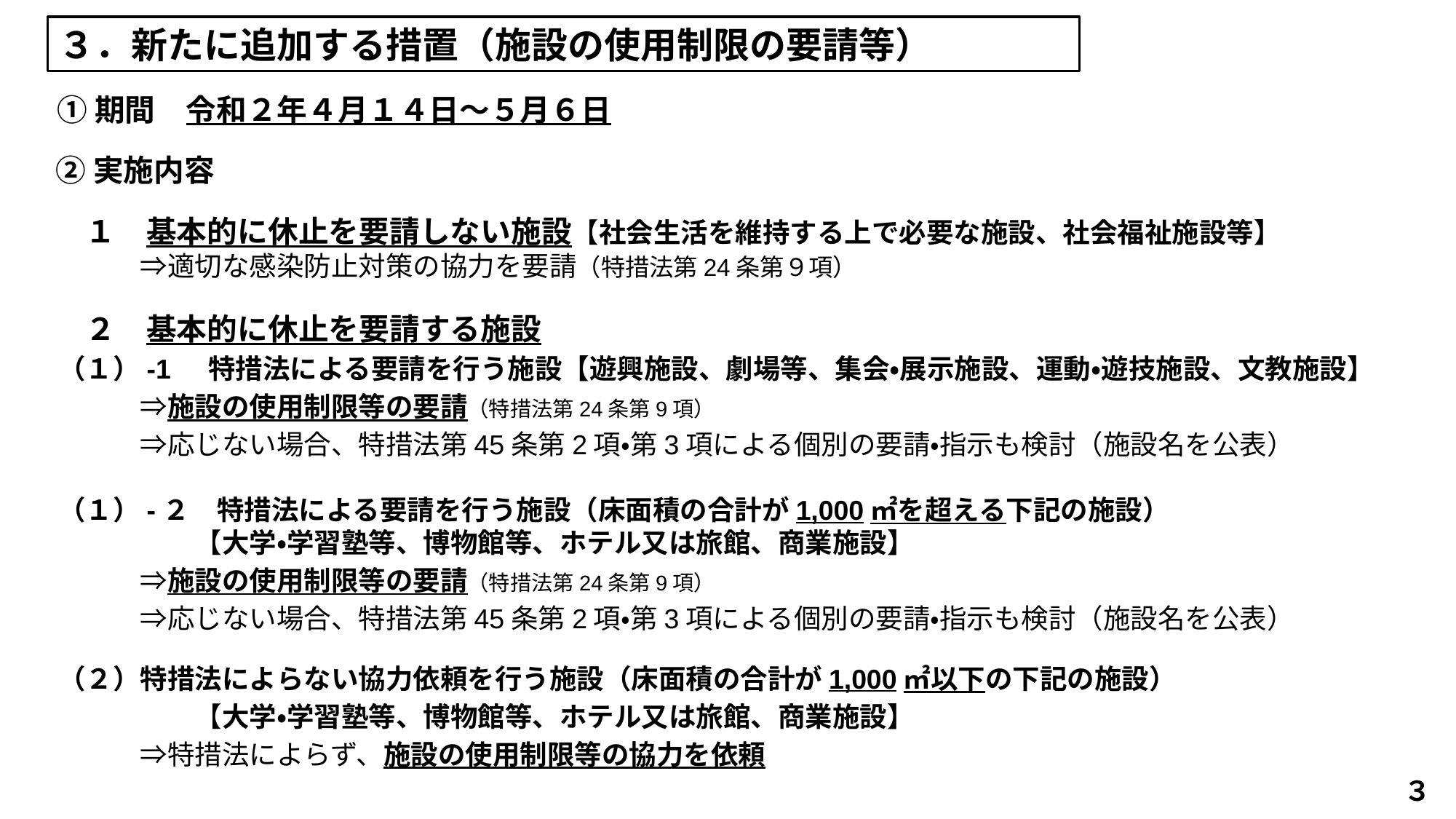

３．新たに追加する措置（施設の使用制限の要請等）
①期間　令和２年４月１４日～５月６日
②実施内容
　１　基本的に休止を要請しない施設【社会生活を維持する上で必要な施設、社会福祉施設等】
　　　⇒適切な感染防止対策の協力を要請（特措法第24条第９項）

　２　基本的に休止を要請する施設
（１）-1    特措法による要請を行う施設【遊興施設、劇場等、集会・展示施設、運動・遊技施設、文教施設】
　　　⇒施設の使用制限等の要請（特措法第24条第9項）
　　　⇒応じない場合、特措法第45条第2項・第3項による個別の要請・指示も検討（施設名を公表）

（１）-２　特措法による要請を行う施設（床面積の合計が1,000㎡を超える下記の施設）
　　　　　【大学・学習塾等、博物館等、ホテル又は旅館、商業施設】
　　　⇒施設の使用制限等の要請（特措法第24条第9項）
　　　⇒応じない場合、特措法第45条第2項・第3項による個別の要請・指示も検討（施設名を公表）

（２）特措法によらない協力依頼を行う施設（床面積の合計が1,000㎡以下の下記の施設）
　　　　　【大学・学習塾等、博物館等、ホテル又は旅館、商業施設】
　　　⇒特措法によらず、施設の使用制限等の協力を依頼
３